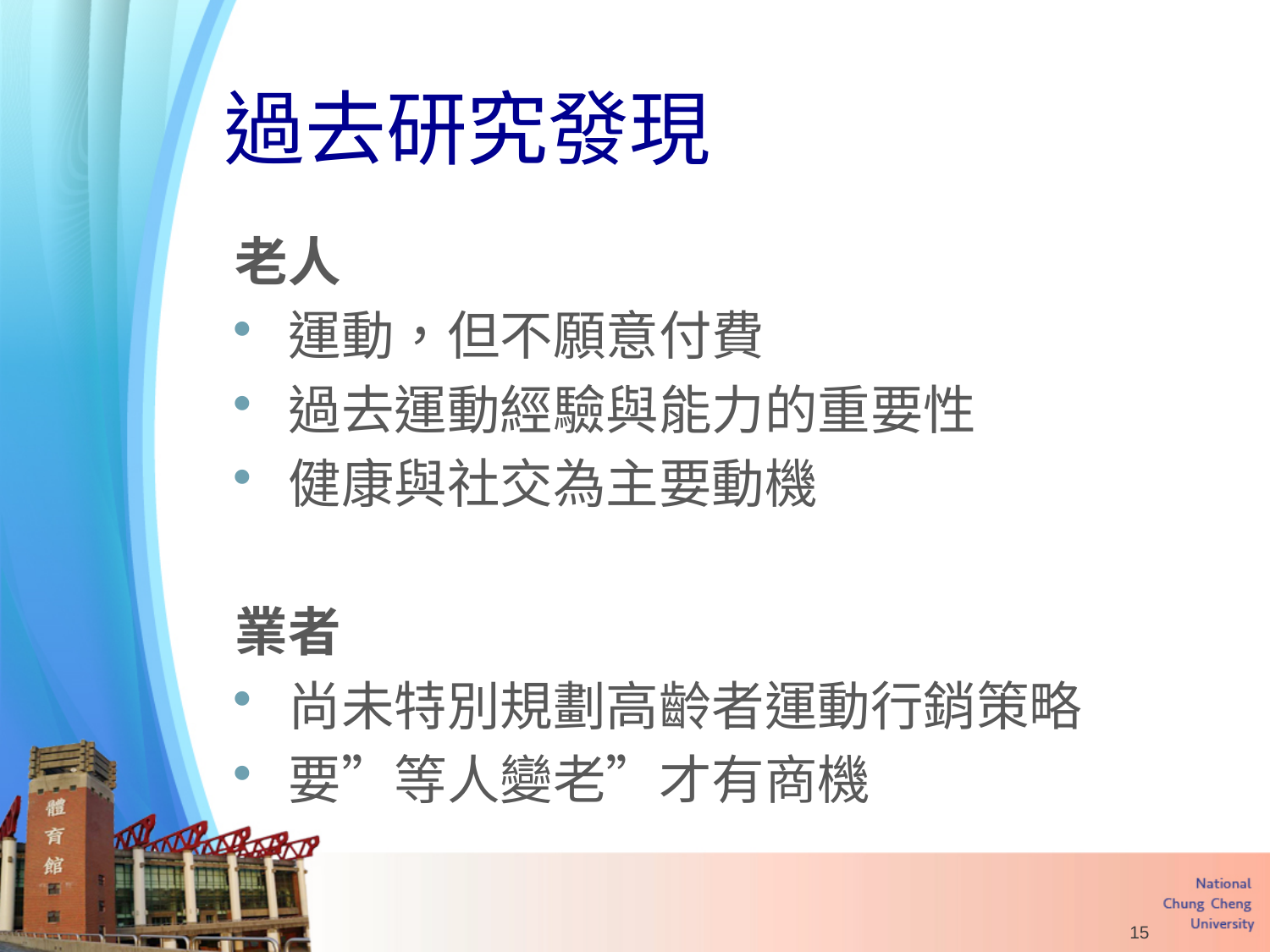

# 過去研究發現
老人
運動，但不願意付費
過去運動經驗與能力的重要性
健康與社交為主要動機

業者
尚未特別規劃高齡者運動行銷策略
要”等人變老”才有商機
15